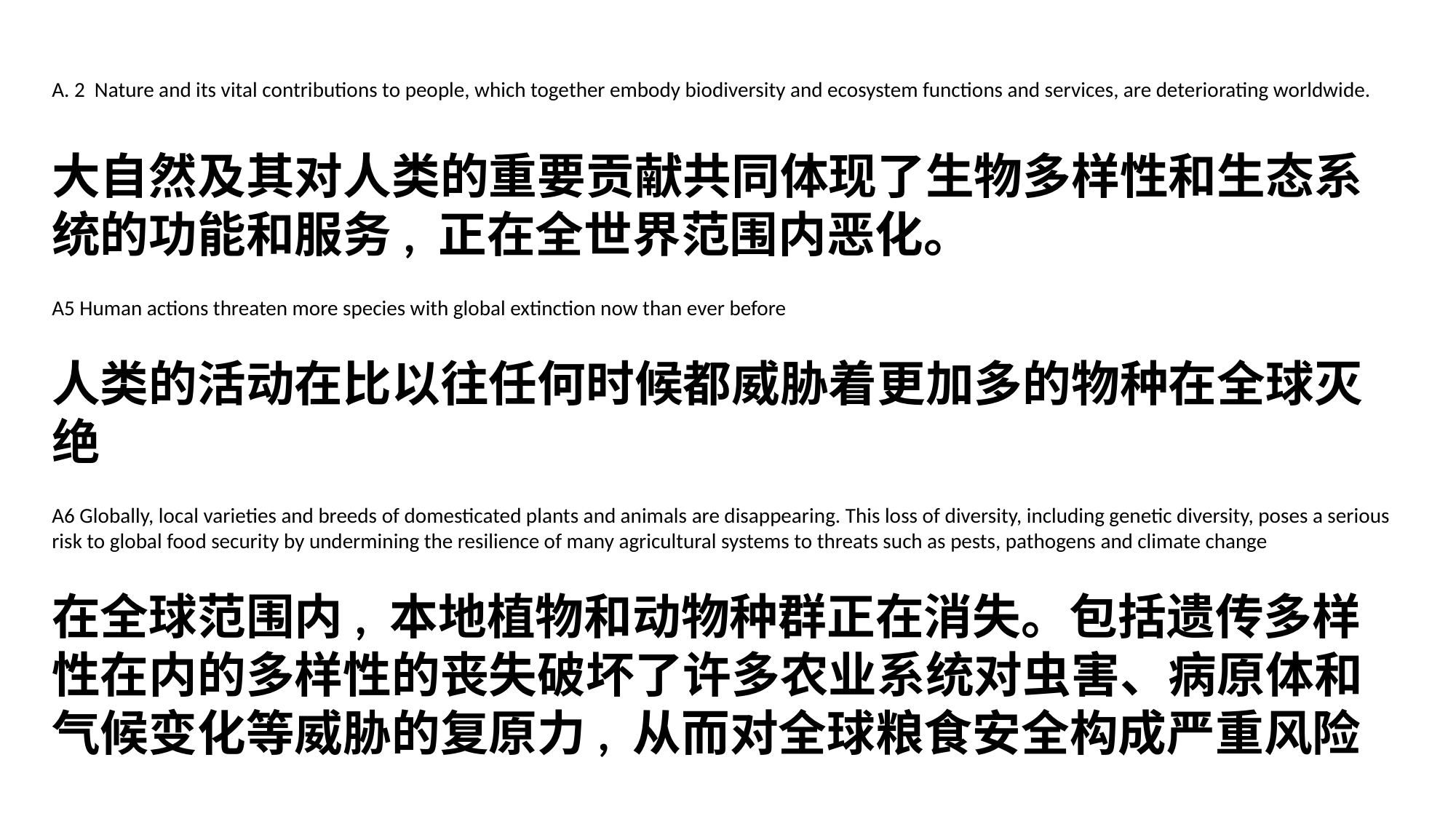

A. 2  Nature and its vital contributions to people, which together embody biodiversity and ecosystem functions and services, are deteriorating worldwide.

大自然及其对人类的重要贡献共同体现了生物多样性和生态系统的功能和服务, 正在全世界范围内恶化。

A5 Human actions threaten more species with global extinction now than ever before

人类的活动在比以往任何时候都威胁着更加多的物种在全球灭绝

A6 Globally, local varieties and breeds of domesticated plants and animals are disappearing. This loss of diversity, including genetic diversity, poses a serious risk to global food security by undermining the resilience of many agricultural systems to threats such as pests, pathogens and climate change

在全球范围内, 本地植物和动物种群正在消失。包括遗传多样性在内的多样性的丧失破坏了许多农业系统对虫害、病原体和气候变化等威胁的复原力, 从而对全球粮食安全构成严重风险